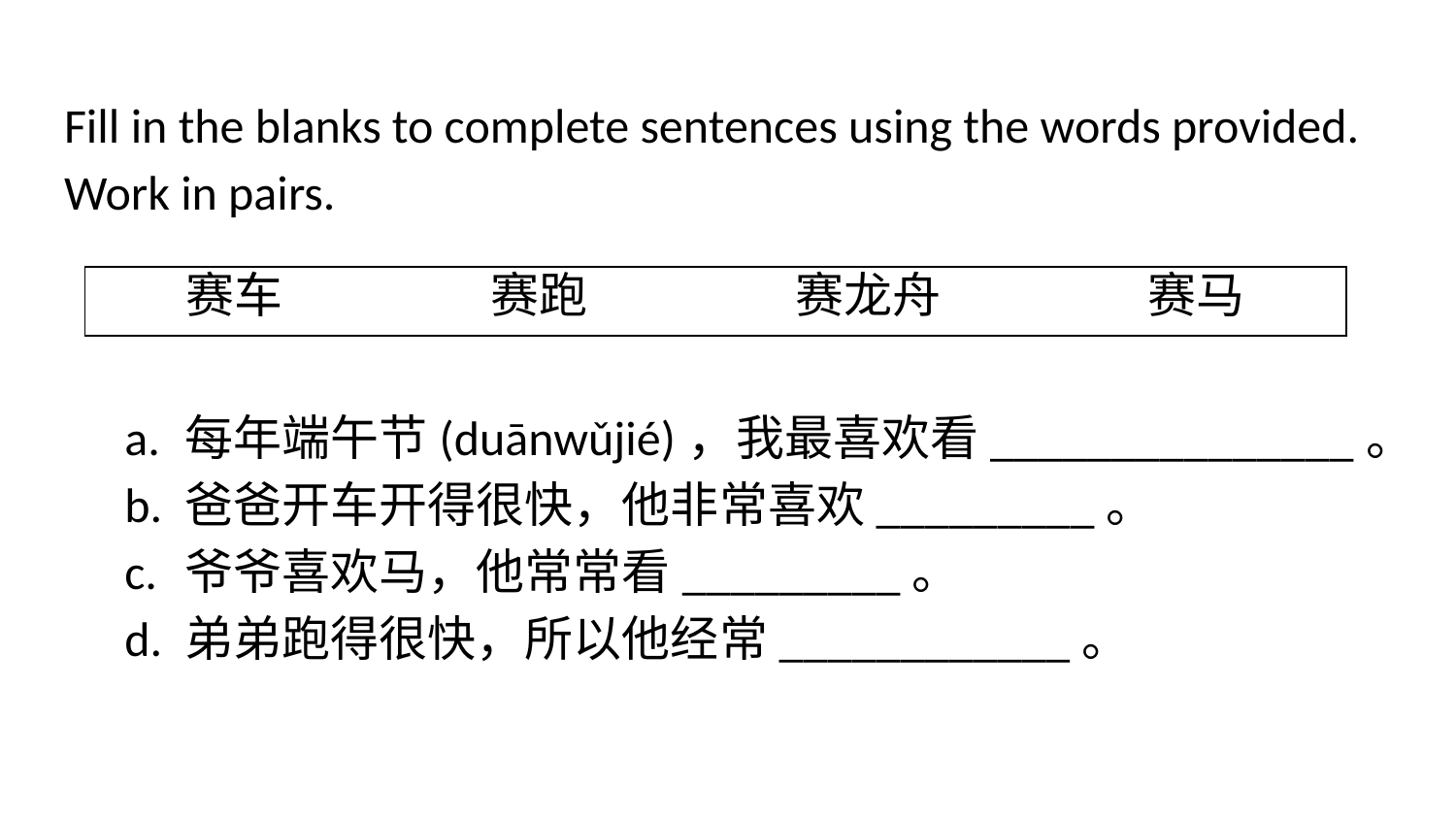

# Fill in the blanks to complete sentences using the words provided.
Work in pairs.

每年端午节(duānwǔjié)，我最喜欢看_______________。
爸爸开车开得很快，他非常喜欢_________。
爷爷喜欢马，他常常看_________。
弟弟跑得很快，所以他经常____________。
| 赛车 赛跑 赛龙舟 赛马 |
| --- |